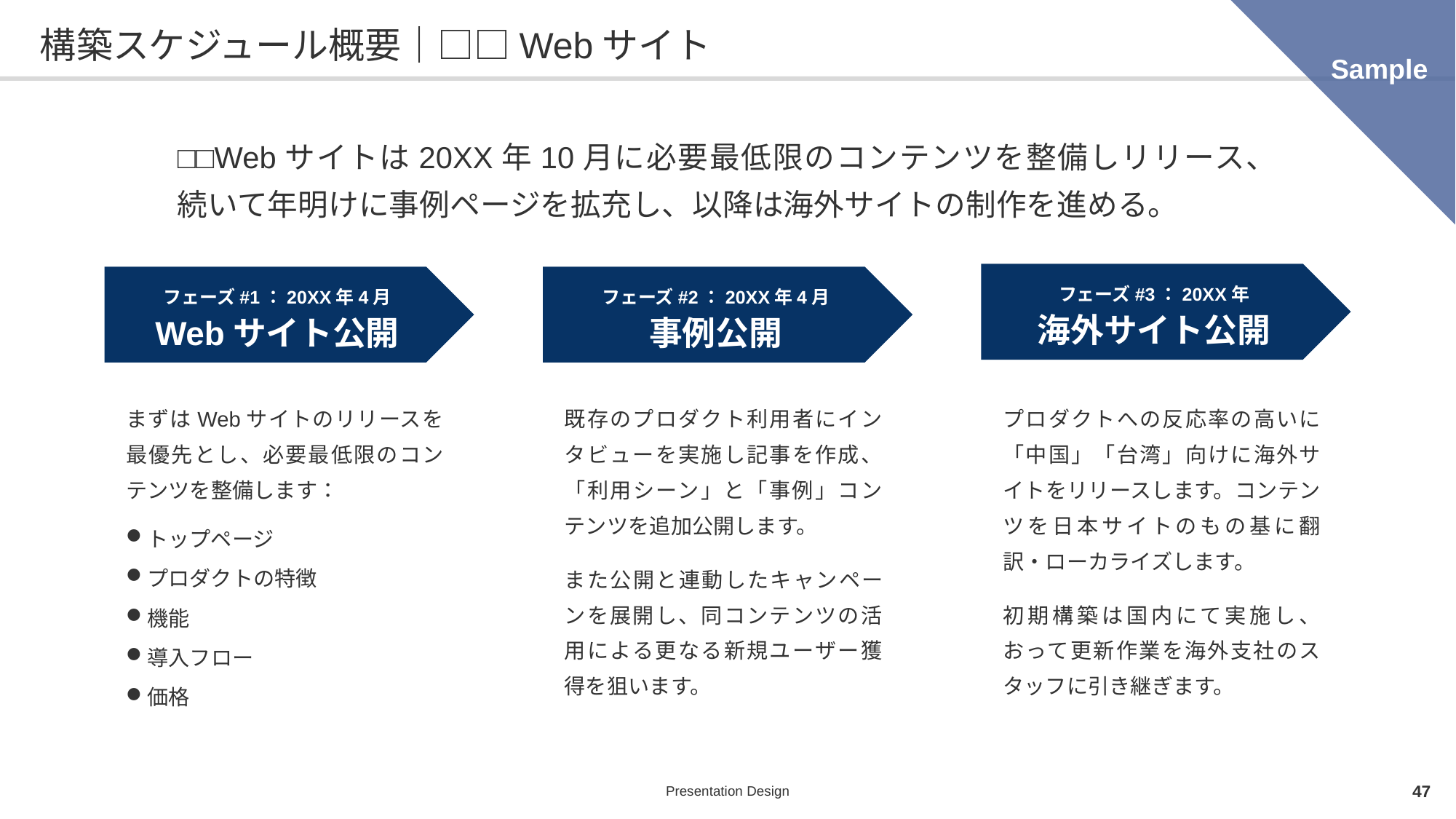

Sample
# 構築スケジュール概要｜□□Webサイト
□□Webサイトは20XX年10月に必要最低限のコンテンツを整備しリリース、
続いて年明けに事例ページを拡充し、以降は海外サイトの制作を進める。
フェーズ#3：20XX年
海外サイト公開
フェーズ#2：20XX年4月
事例公開
フェーズ#1：20XX年4月
Webサイト公開
まずはWebサイトのリリースを最優先とし、必要最低限のコンテンツを整備します：
トップページ
プロダクトの特徴
機能
導入フロー
価格
既存のプロダクト利用者にインタビューを実施し記事を作成、「利用シーン」と「事例」コンテンツを追加公開します。
また公開と連動したキャンペーンを展開し、同コンテンツの活用による更なる新規ユーザー獲得を狙います。
プロダクトへの反応率の高いに「中国」「台湾」向けに海外サイトをリリースします。コンテンツを日本サイトのもの基に翻訳・ローカライズします。
初期構築は国内にて実施し、おって更新作業を海外支社のスタッフに引き継ぎます。
Presentation Design
47